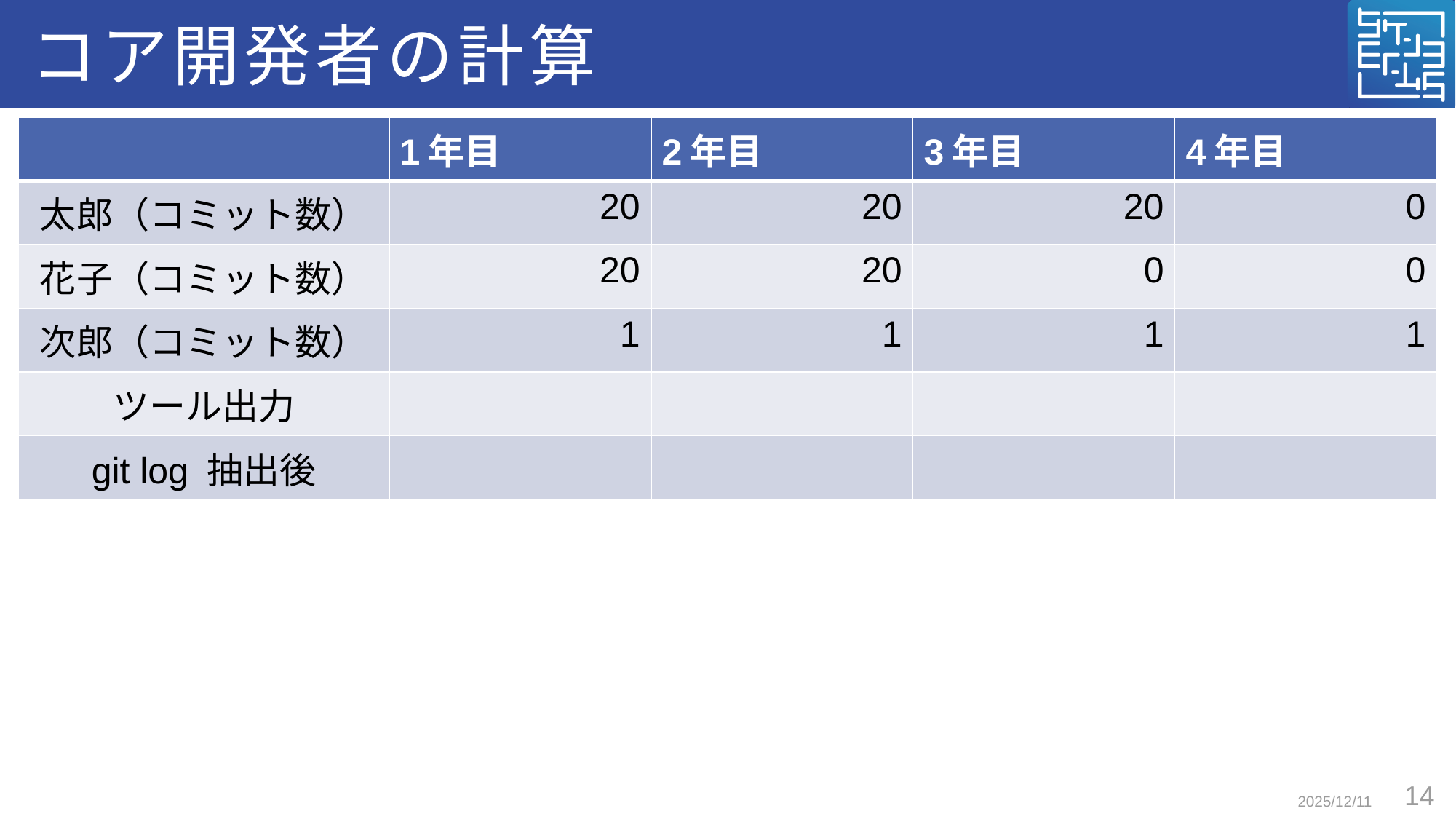

# コア開発者の計算
|  | 1年目 | 2年目 | 3年目 | 4年目 |
| --- | --- | --- | --- | --- |
| 太郎（コミット数） | 20 | 20 | 20 | 0 |
| 花子（コミット数） | 20 | 20 | 0 | 0 |
| 次郎（コミット数） | 1 | 1 | 1 | 1 |
| ツール出力 |  |  |  |  |
| git log 抽出後 |  |  |  |  |
14
2025/12/11